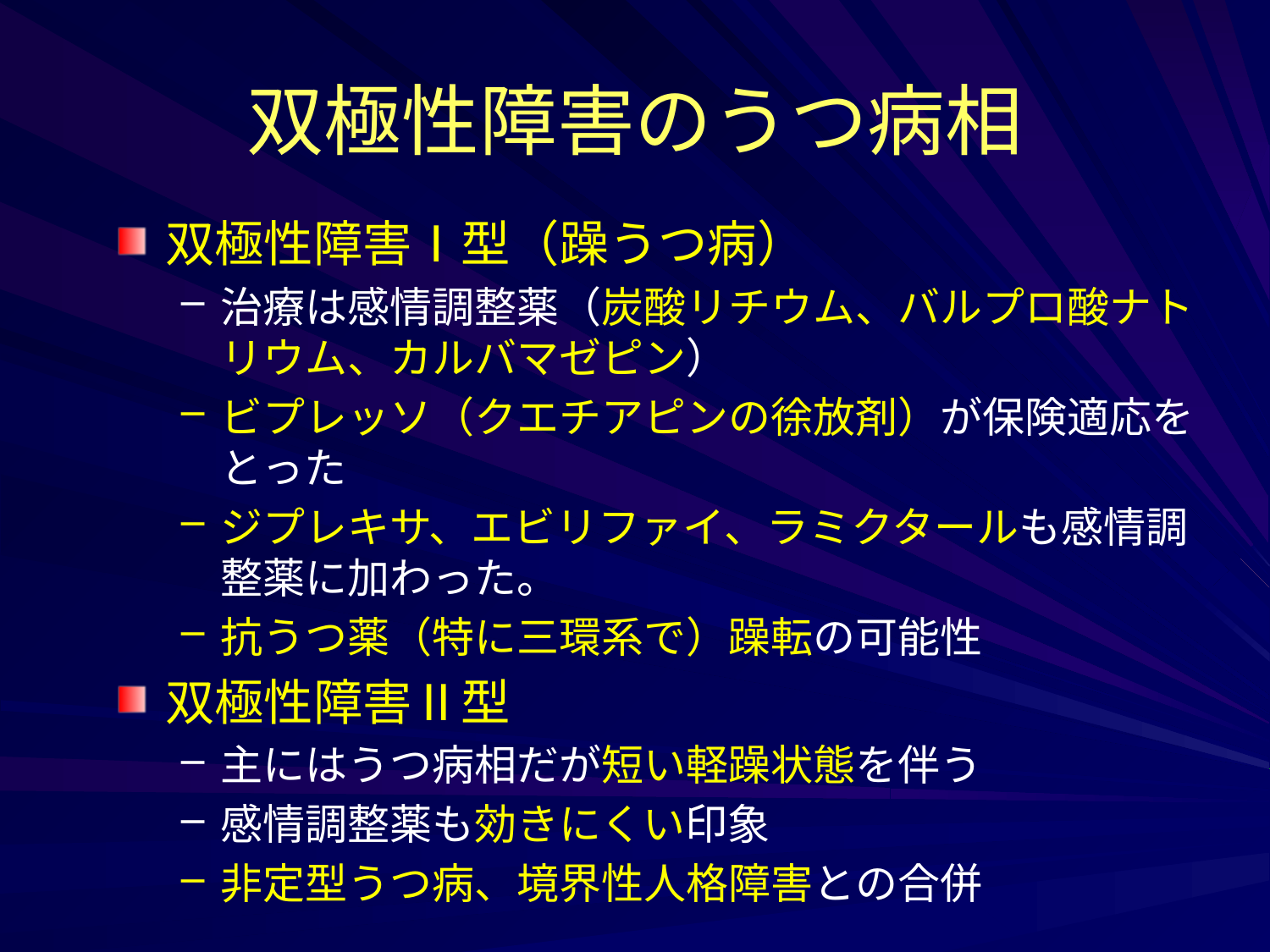

# 双極性障害のうつ病相
双極性障害Ⅰ型（躁うつ病）
治療は感情調整薬（炭酸リチウム、バルプロ酸ナトリウム、カルバマゼピン）
ビプレッソ（クエチアピンの徐放剤）が保険適応をとった
ジプレキサ、エビリファイ、ラミクタールも感情調整薬に加わった。
抗うつ薬（特に三環系で）躁転の可能性
双極性障害Ⅱ型
主にはうつ病相だが短い軽躁状態を伴う
感情調整薬も効きにくい印象
非定型うつ病、境界性人格障害との合併